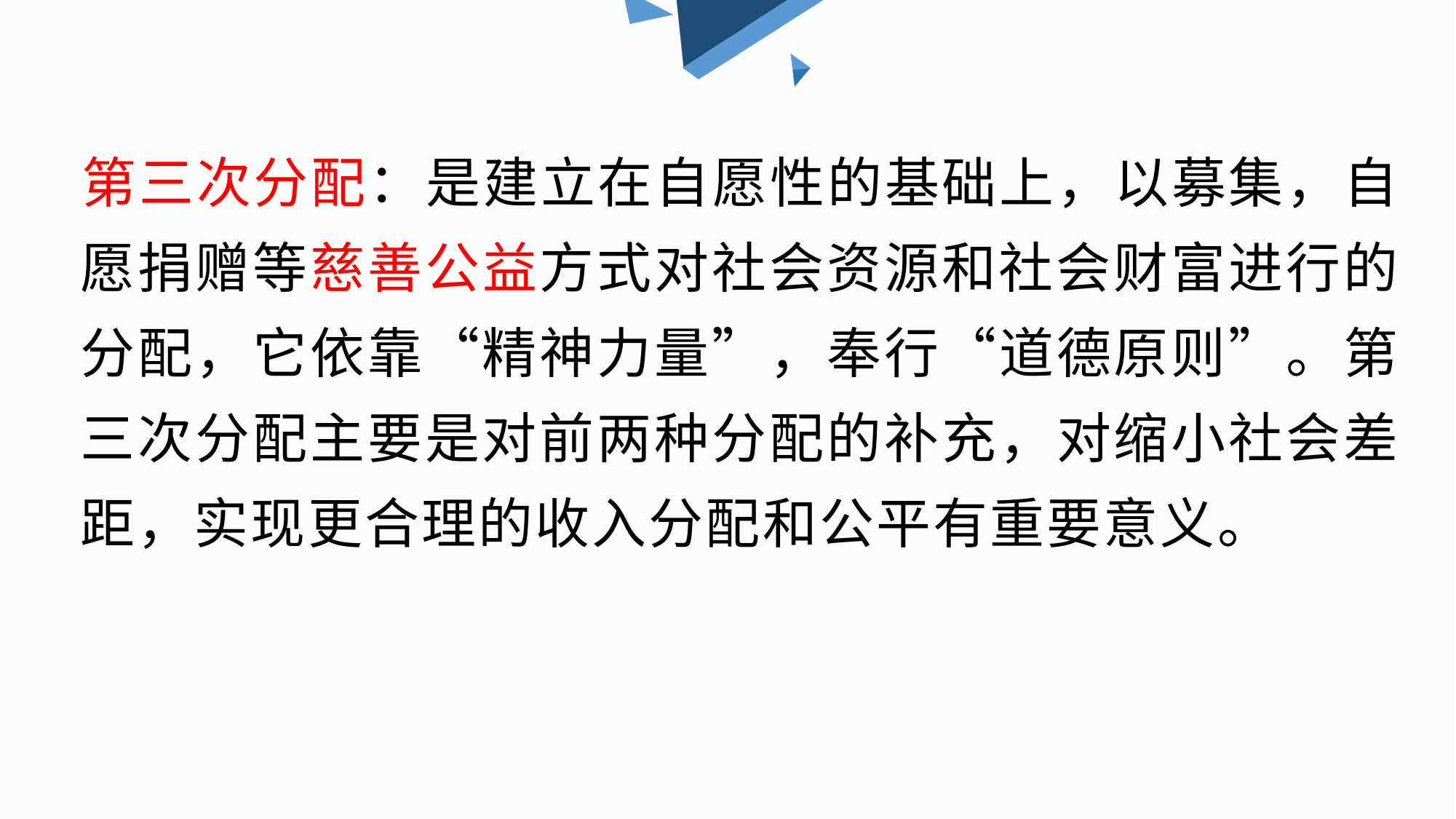

第三次分配：是建立在自愿性的基础上，以募集，自愿捐赠等慈善公益方式对社会资源和社会财富进行的分配，它依靠“精神力量”，奉行“道德原则”。第三次分配主要是对前两种分配的补充，对缩小社会差距，实现更合理的收入分配和公平有重要意义。

15